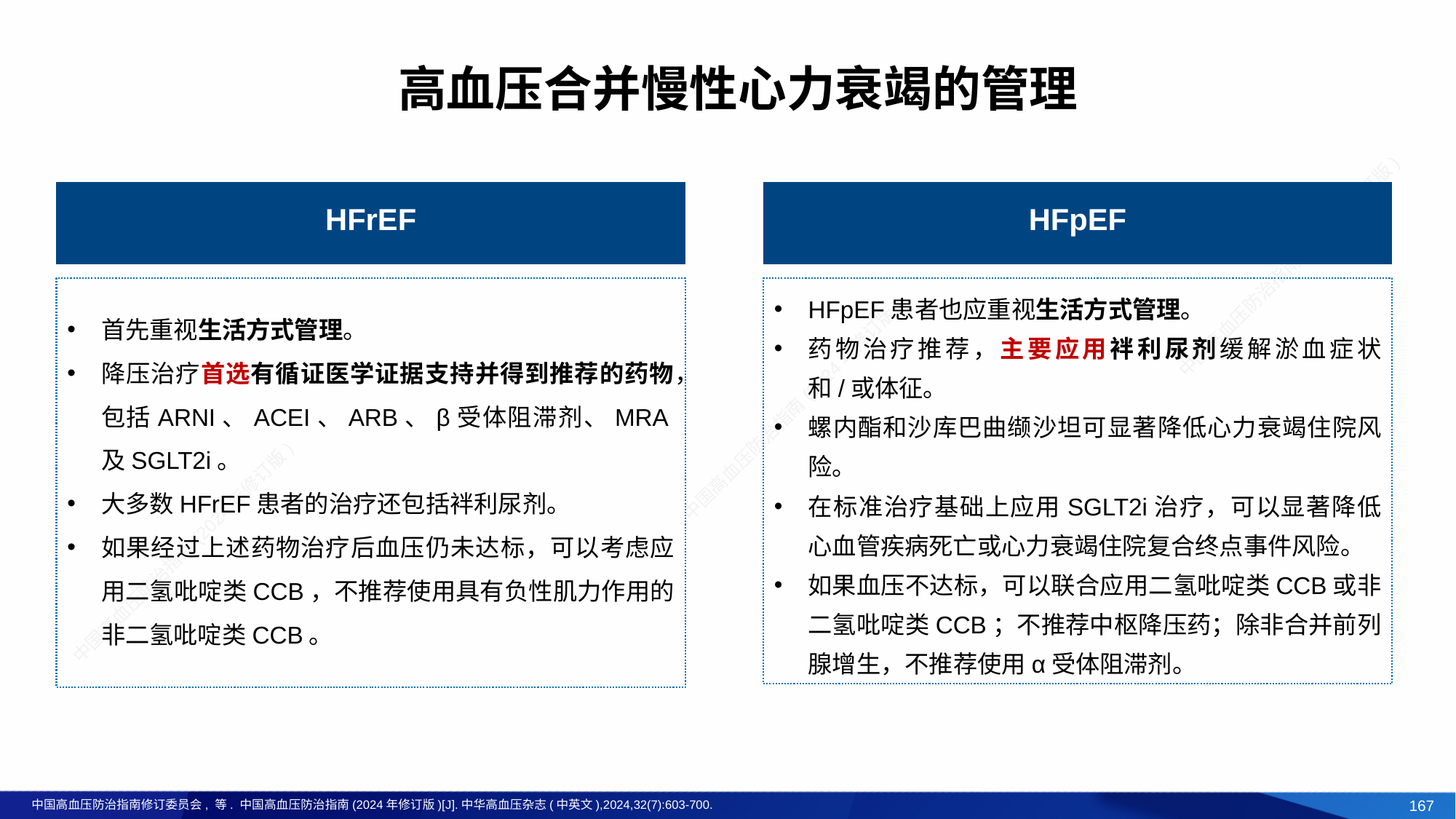

高血压合并慢性心力衰竭的管理
| HFrEF |
| --- |
| HFpEF |
| --- |
首先重视生活方式管理。
降压治疗首选有循证医学证据支持并得到推荐的药物，包括ARNI、ACEI、ARB、β受体阻滞剂、MRA及SGLT2i。
大多数HFrEF患者的治疗还包括袢利尿剂。
如果经过上述药物治疗后血压仍未达标，可以考虑应用二氢吡啶类CCB，不推荐使用具有负性肌力作用的非二氢吡啶类CCB。
HFpEF患者也应重视生活方式管理。
药物治疗推荐，主要应用袢利尿剂缓解淤血症状和/或体征。
螺内酯和沙库巴曲缬沙坦可显著降低心力衰竭住院风险。
在标准治疗基础上应用SGLT2i治疗，可以显著降低心血管疾病死亡或心力衰竭住院复合终点事件风险。
如果血压不达标，可以联合应用二氢吡啶类CCB或非二氢吡啶类CCB；不推荐中枢降压药；除非合并前列腺增生，不推荐使用α受体阻滞剂。